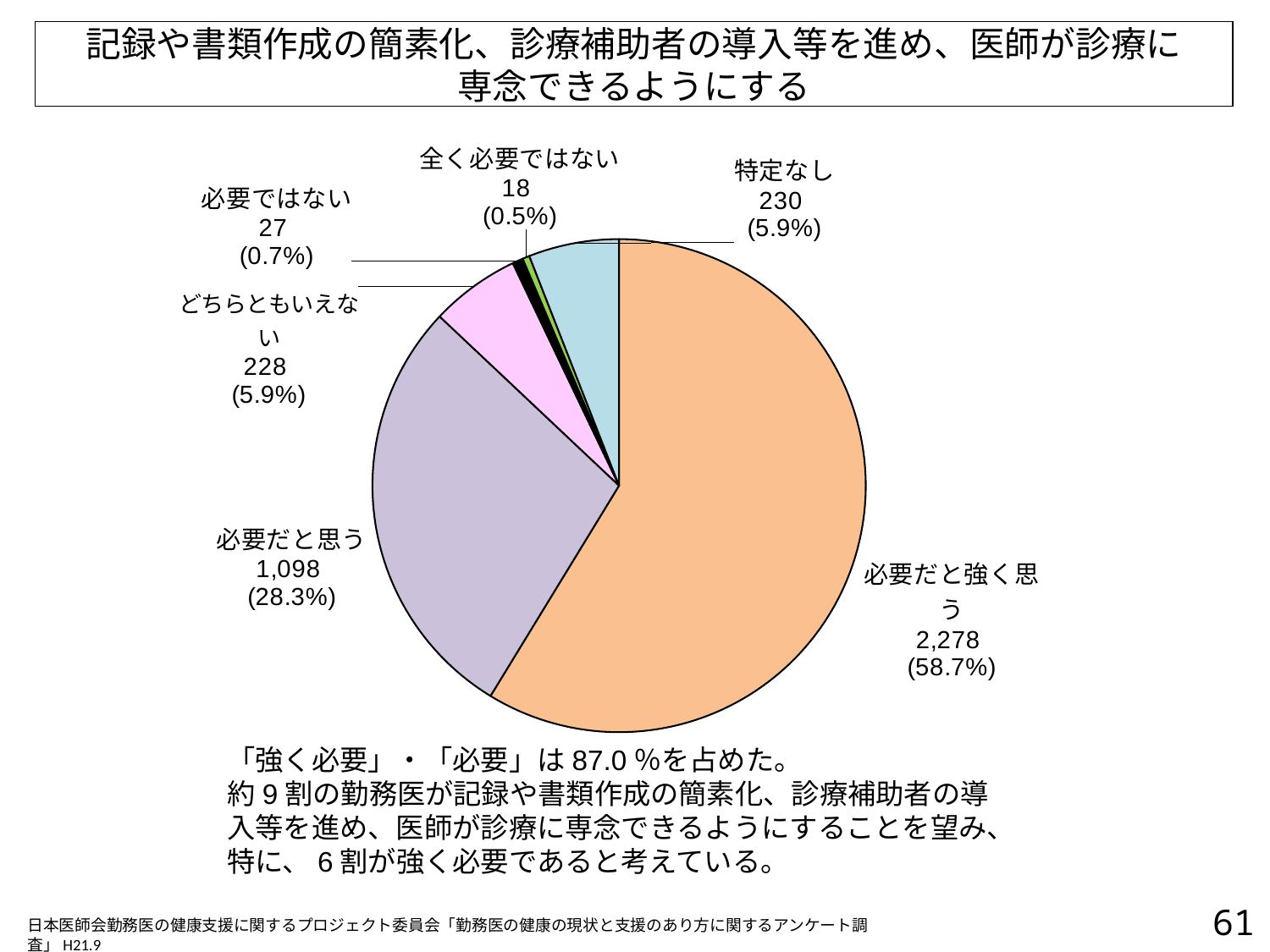

記録や書類作成の簡素化、診療補助者の導入等を進め、医師が診療に
専念できるようにする

### Chart

| Category |  |
|---|---|
| 必要だと
強く思う | 2278.0 |
| 必要だと
思う | 1098.0 |
| どちらとも
いえない | 228.0 |
| 必要では
ない  | 27.0 |
| 全く必要
ではない | 18.0 |
| 特定なし | 230.0 |
「強く必要」・「必要」は87.0％を占めた。
約9割の勤務医が記録や書類作成の簡素化、診療補助者の導入等を進め、医師が診療に専念できるようにすることを望み、特に、6割が強く必要であると考えている。
61
日本医師会勤務医の健康支援に関するプロジェクト委員会「勤務医の健康の現状と支援のあり方に関するアンケート調査」H21.9